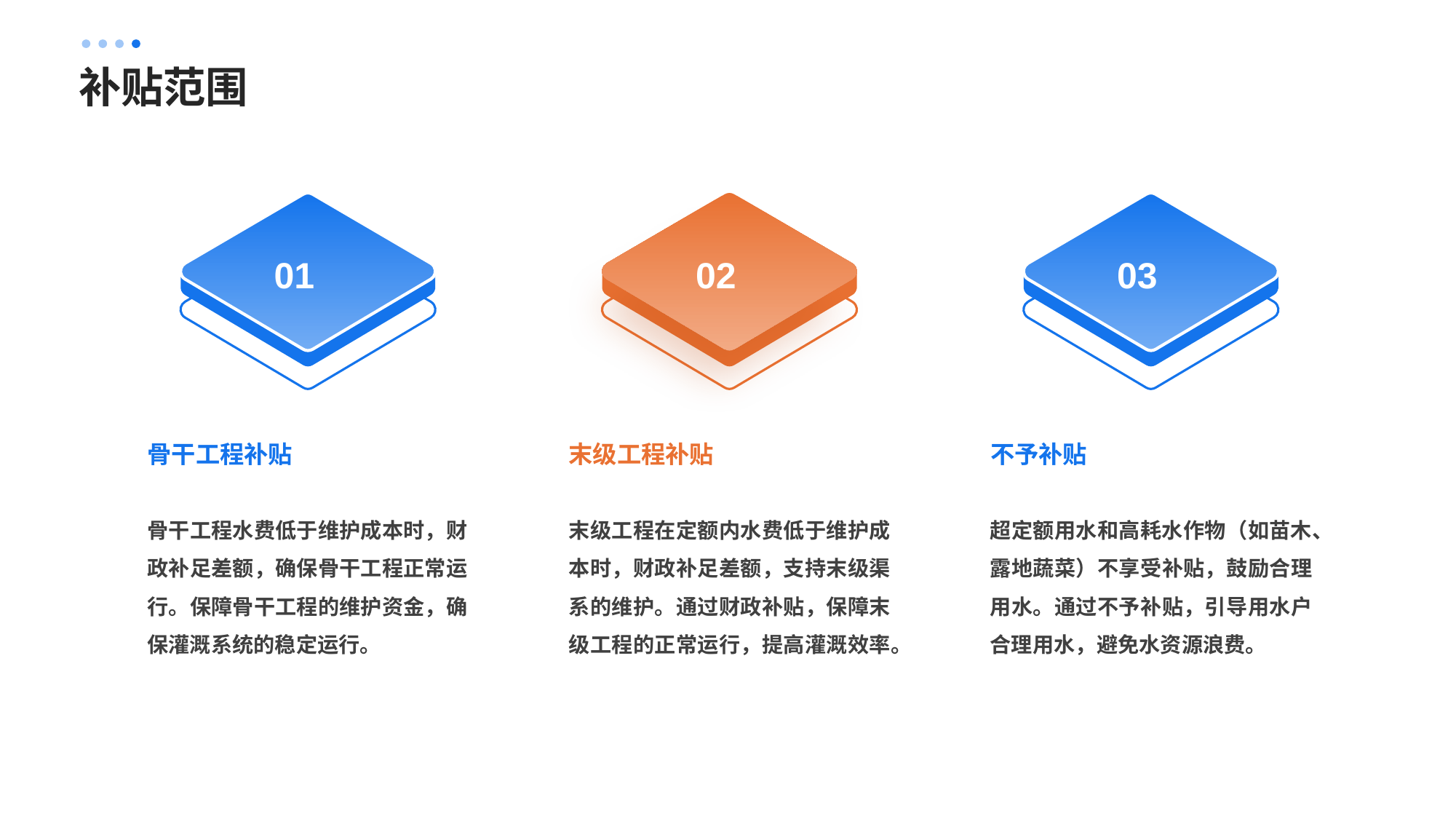

补贴范围

01
02
03
骨干工程补贴
末级工程补贴
不予补贴
骨干工程水费低于维护成本时，财政补足差额，确保骨干工程正常运行。保障骨干工程的维护资金，确保灌溉系统的稳定运行。
末级工程在定额内水费低于维护成本时，财政补足差额，支持末级渠系的维护。通过财政补贴，保障末级工程的正常运行，提高灌溉效率。
超定额用水和高耗水作物（如苗木、露地蔬菜）不享受补贴，鼓励合理用水。通过不予补贴，引导用水户合理用水，避免水资源浪费。